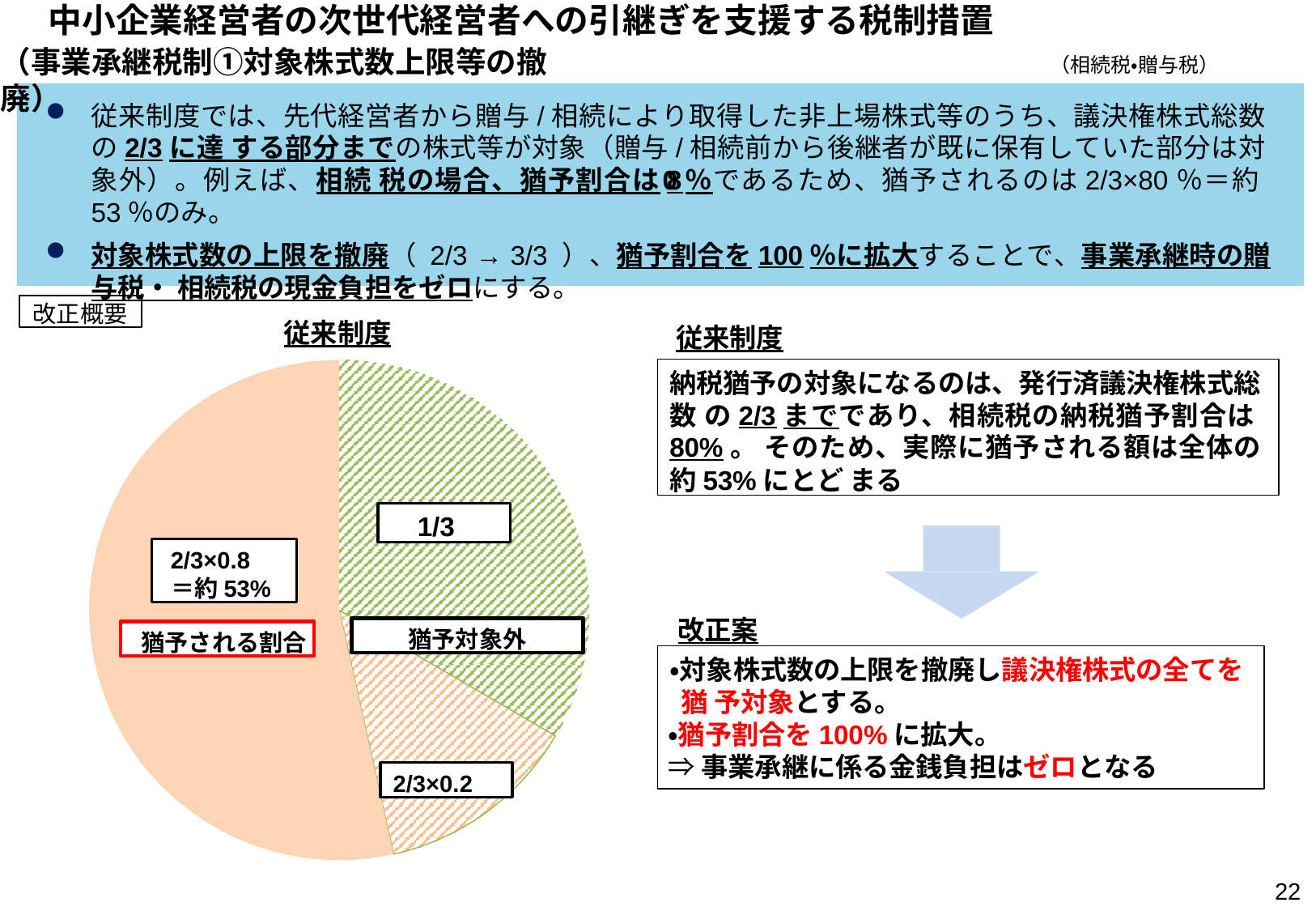

# 中小企業経営者の次世代経営者への引継ぎを支援する税制措置
（事業承継税制①対象株式数上限等の撤廃）
（相続税・贈与税）

従来制度では、先代経営者から贈与/相続により取得した非上場株式等のうち、議決権株式総数の2/3に達 する部分までの株式等が対象（贈与/相続前から後継者が既に保有していた部分は対象外）。例えば、相続 税の場合、猶予割合は80％であるため、猶予されるのは2/3×80％＝約53％のみ。
対象株式数の上限を撤廃（ 2/3 → 3/3 ）、猶予割合を100％に拡大することで、事業承継時の贈与税・ 相続税の現金負担をゼロにする。
改正概要
従来制度
従来制度
納税猶予の対象になるのは、発行済議決権株式総数 の2/3までであり、相続税の納税猶予割合は80%。 そのため、実際に猶予される額は全体の約53%にとど まる

1/3

2/3×0.8
＝約53%

改正案
猶予対象外
猶予される割合

・対象株式数の上限を撤廃し議決権株式の全てを猶 予対象とする。
・猶予割合を100%に拡大。
⇒事業承継に係る金銭負担はゼロとなる
2/3×0.2
22